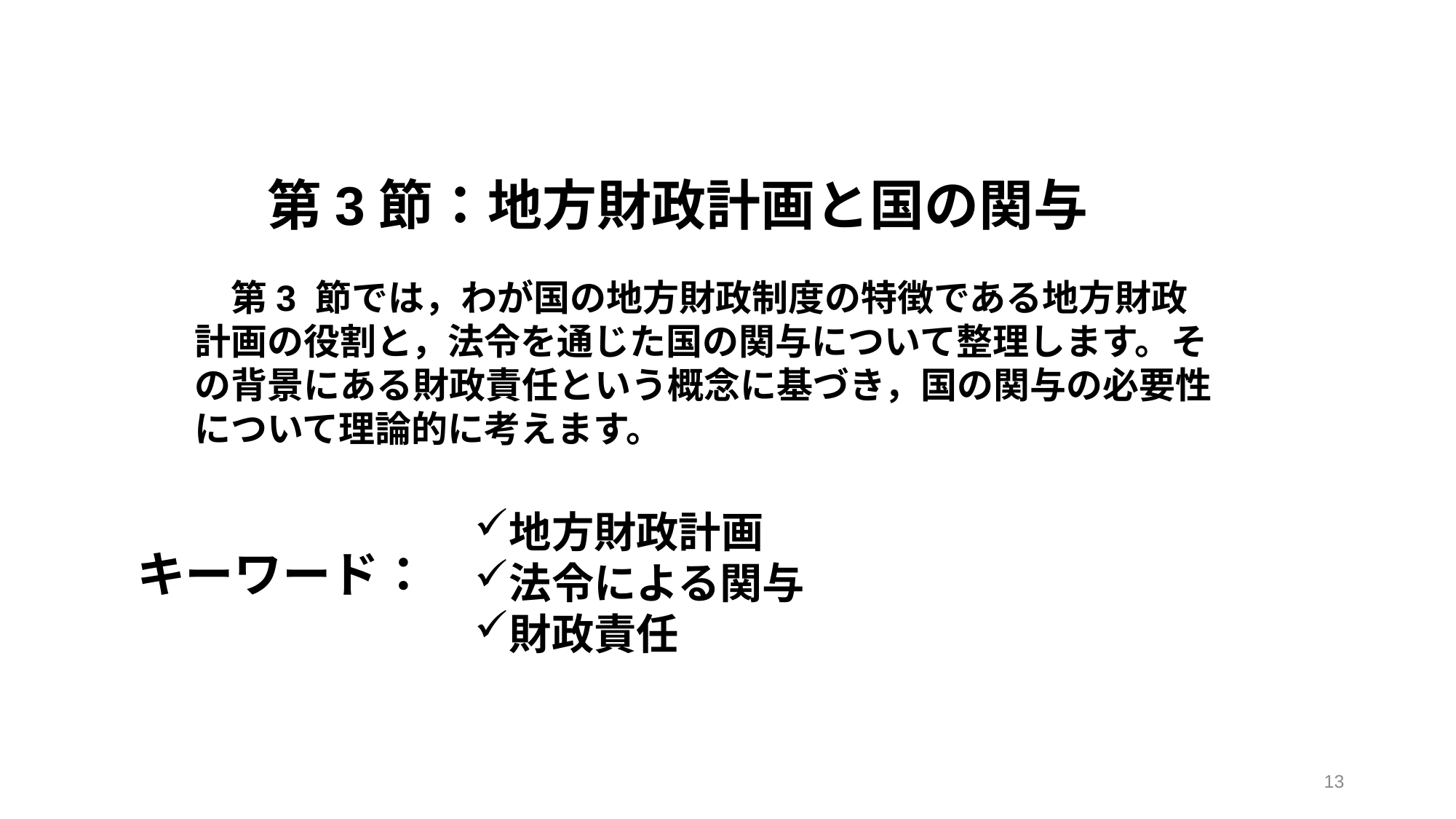

# 第3節：地方財政計画と国の関与
　第3 節では，わが国の地方財政制度の特徴である地方財政計画の役割と，法令を通じた国の関与について整理します。その背景にある財政責任という概念に基づき，国の関与の必要性について理論的に考えます。
地方財政計画
法令による関与
財政責任

キーワード：
13